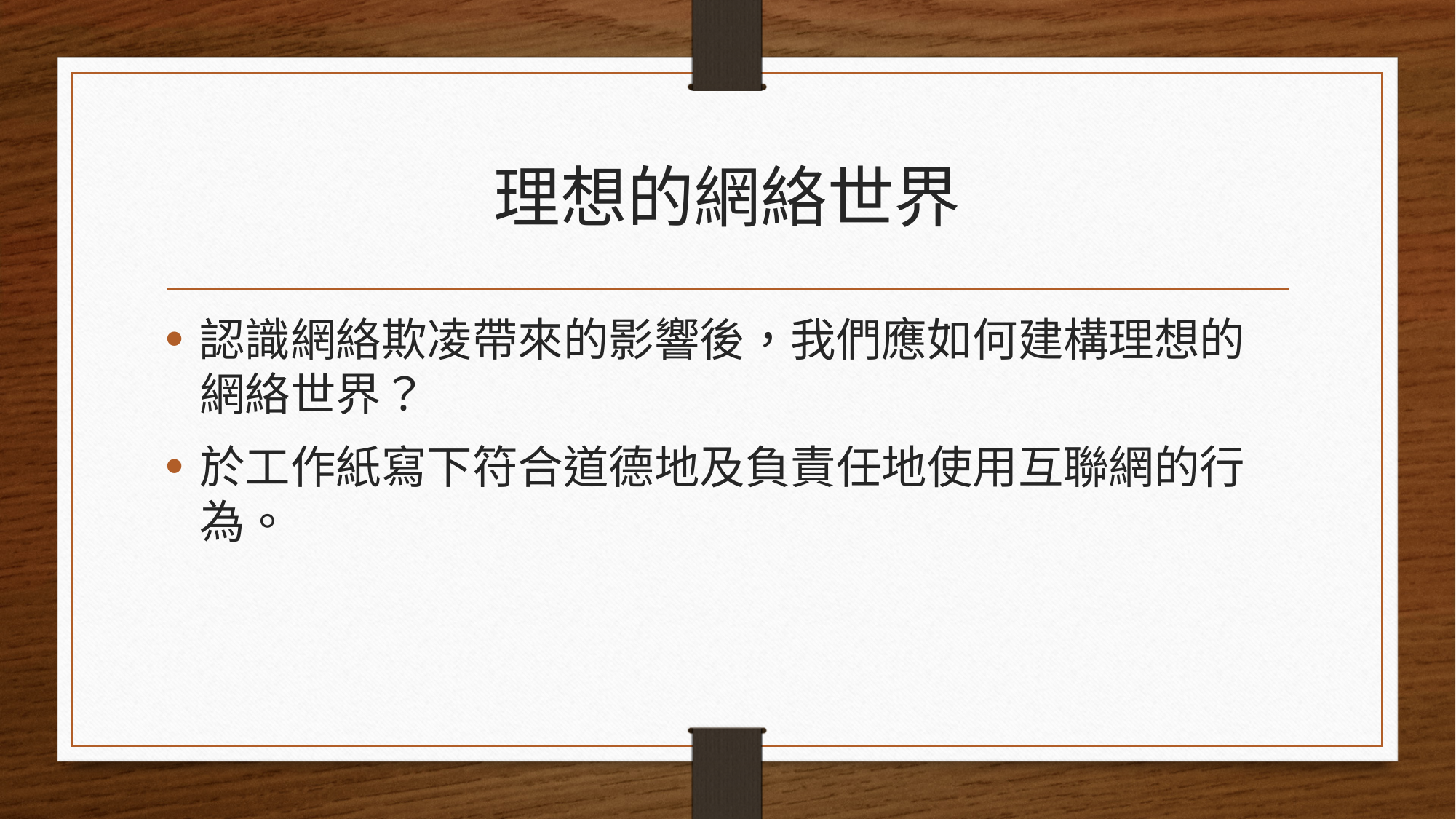

# 理想的網絡世界
認識網絡欺凌帶來的影響後，我們應如何建構理想的網絡世界？
於工作紙寫下符合道德地及負責任地使用互聯網的行為。